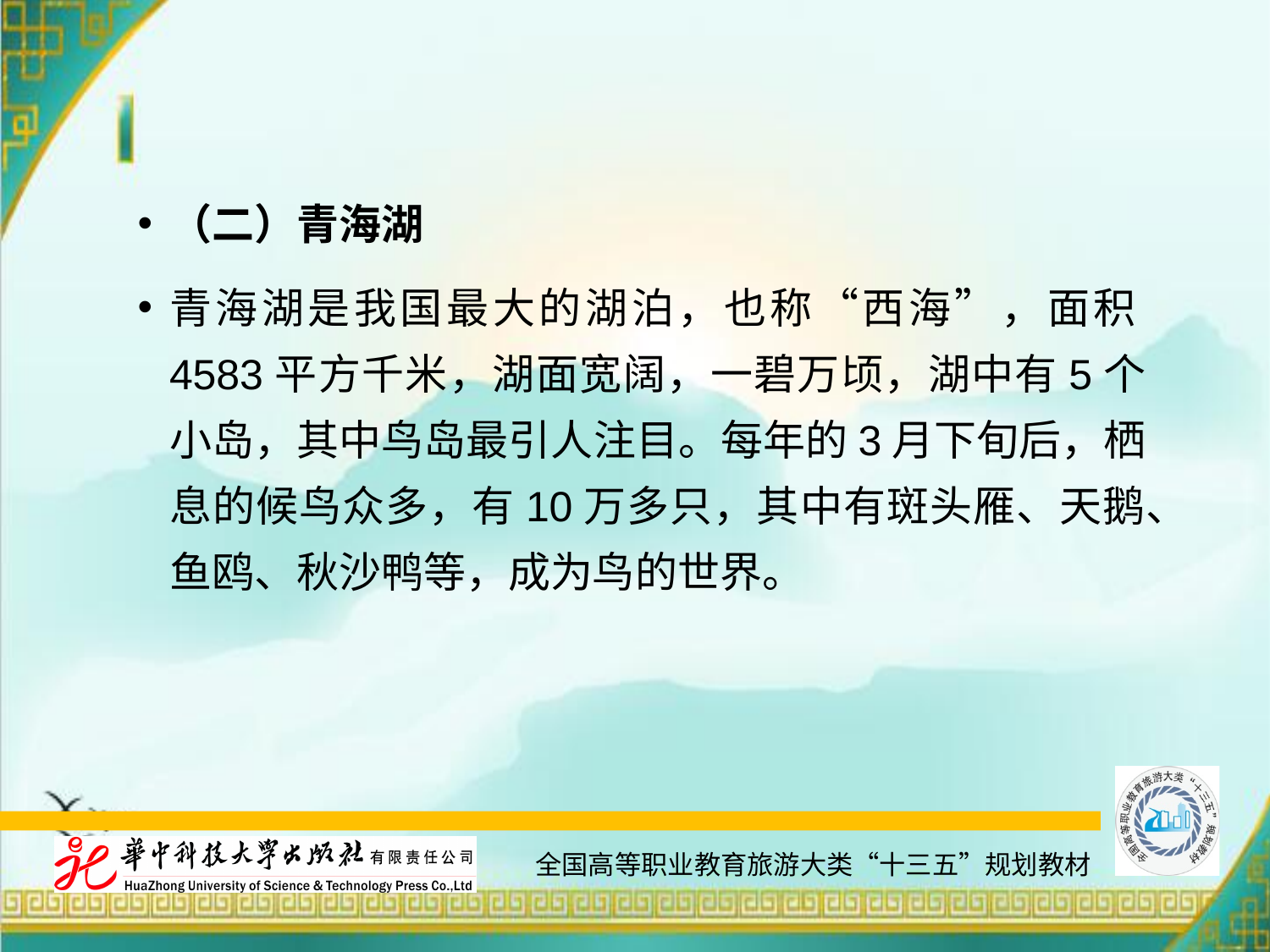

#
（二）青海湖
青海湖是我国最大的湖泊，也称“西海”，面积4583平方千米，湖面宽阔，一碧万顷，湖中有5个小岛，其中鸟岛最引人注目。每年的3月下旬后，栖息的候鸟众多，有10万多只，其中有斑头雁、天鹅、鱼鸥、秋沙鸭等，成为鸟的世界。